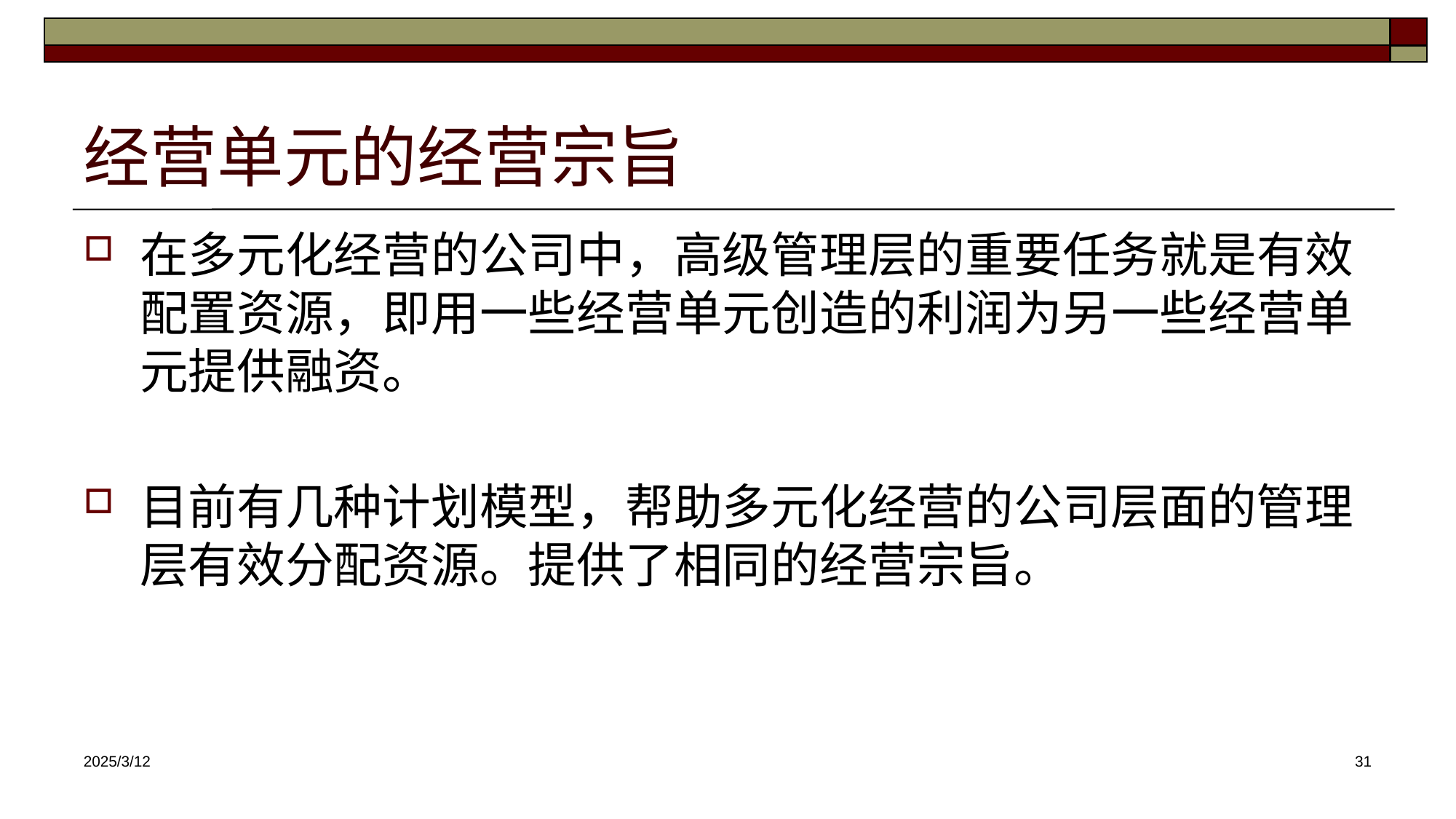

# 经营单元的经营宗旨
在多元化经营的公司中，高级管理层的重要任务就是有效配置资源，即用一些经营单元创造的利润为另一些经营单元提供融资。

目前有几种计划模型，帮助多元化经营的公司层面的管理层有效分配资源。提供了相同的经营宗旨。
2025/3/12
31